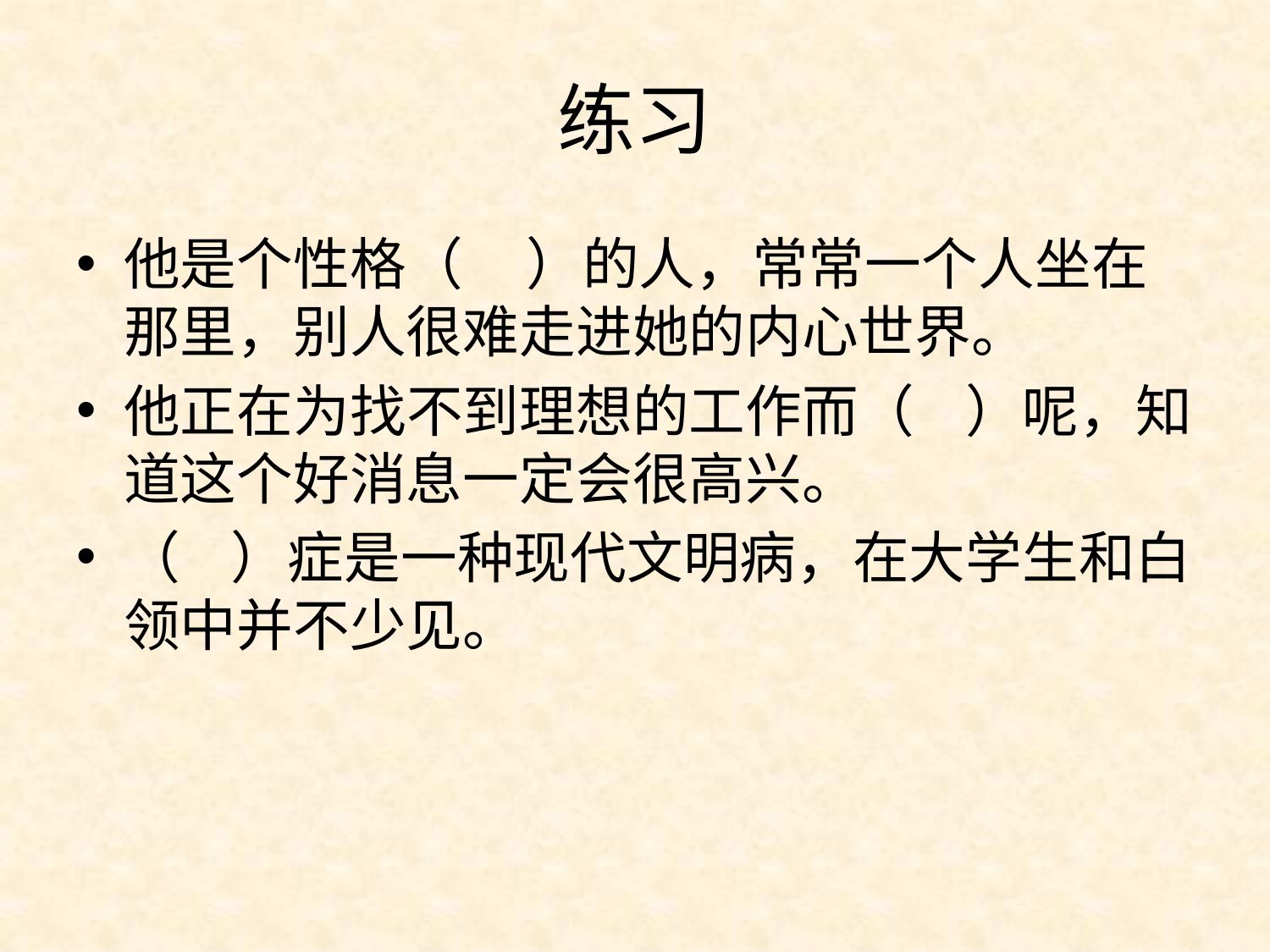

# 练习
他是个性格（     ）的人，常常一个人坐在那里，别人很难走进她的内心世界。
他正在为找不到理想的工作而（    ）呢，知道这个好消息一定会很高兴。
（    ）症是一种现代文明病，在大学生和白领中并不少见。